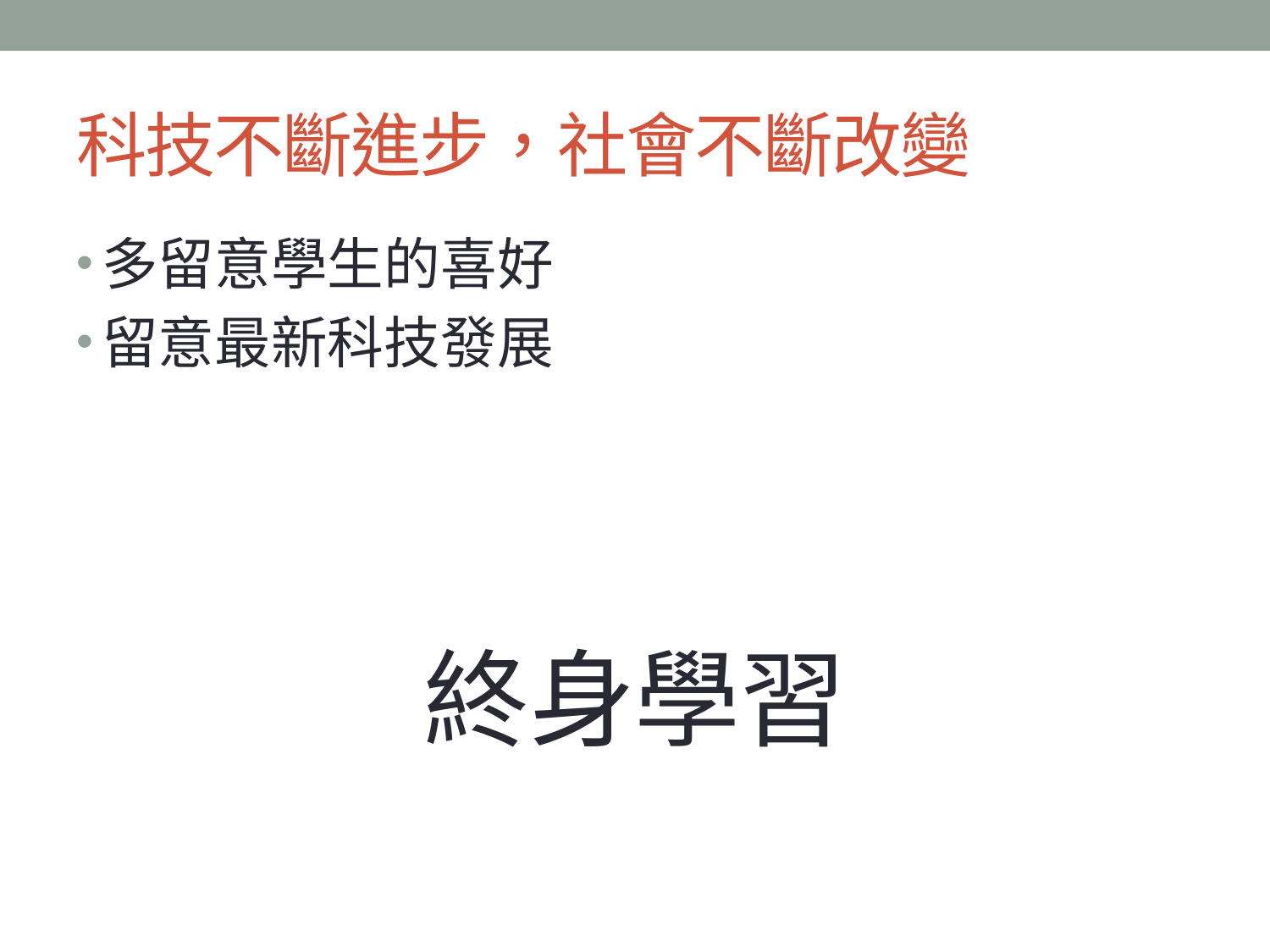

# 科技不斷進步，社會不斷改變
多留意學生的喜好
留意最新科技發展
終身學習